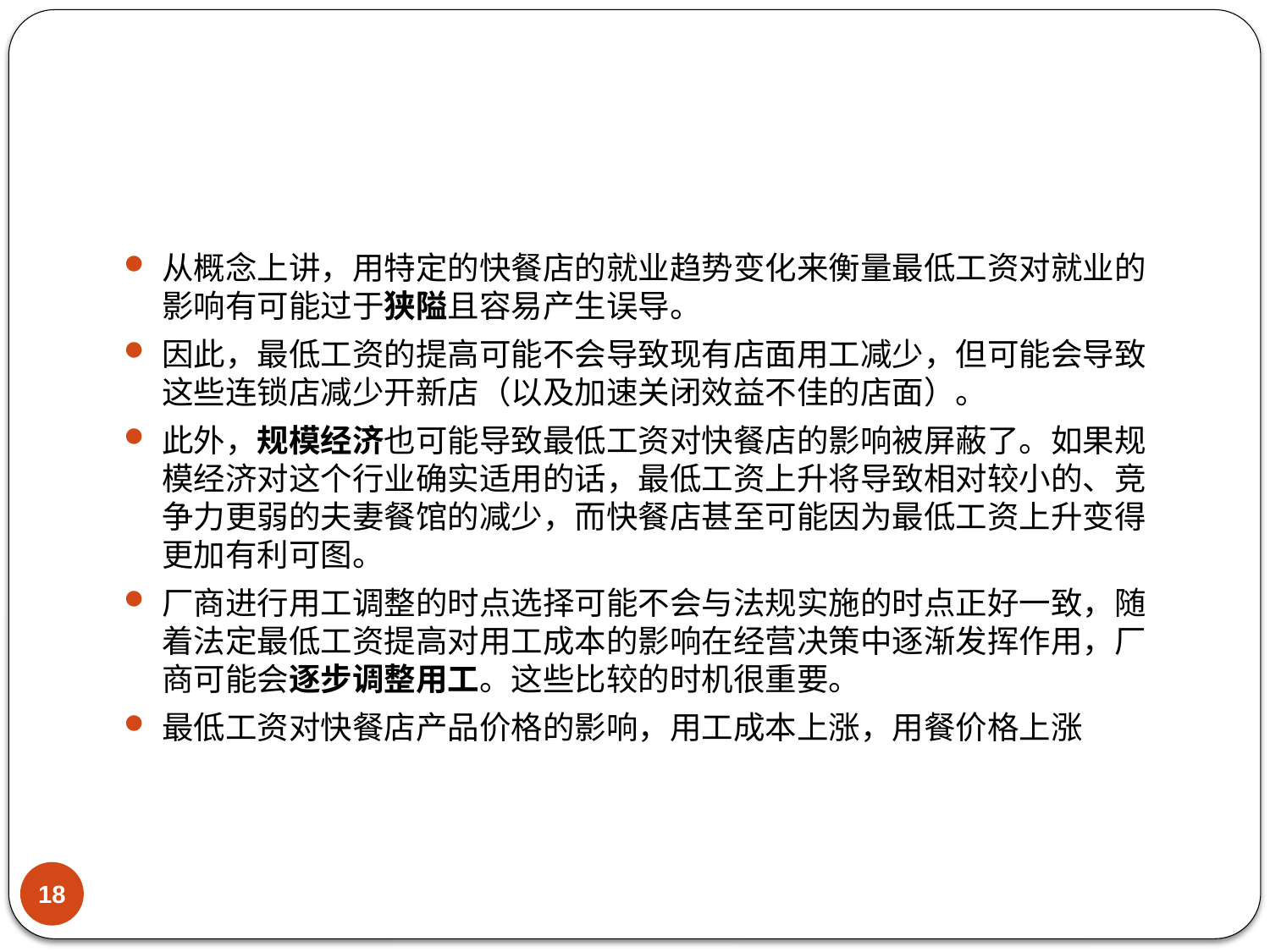

#
从概念上讲，用特定的快餐店的就业趋势变化来衡量最低工资对就业的影响有可能过于狭隘且容易产生误导。
因此，最低工资的提高可能不会导致现有店面用工减少，但可能会导致这些连锁店减少开新店（以及加速关闭效益不佳的店面）。
此外，规模经济也可能导致最低工资对快餐店的影响被屏蔽了。如果规模经济对这个行业确实适用的话，最低工资上升将导致相对较小的、竞争力更弱的夫妻餐馆的减少，而快餐店甚至可能因为最低工资上升变得更加有利可图。
厂商进行用工调整的时点选择可能不会与法规实施的时点正好一致，随着法定最低工资提高对用工成本的影响在经营决策中逐渐发挥作用，厂商可能会逐步调整用工。这些比较的时机很重要。
最低工资对快餐店产品价格的影响，用工成本上涨，用餐价格上涨

18